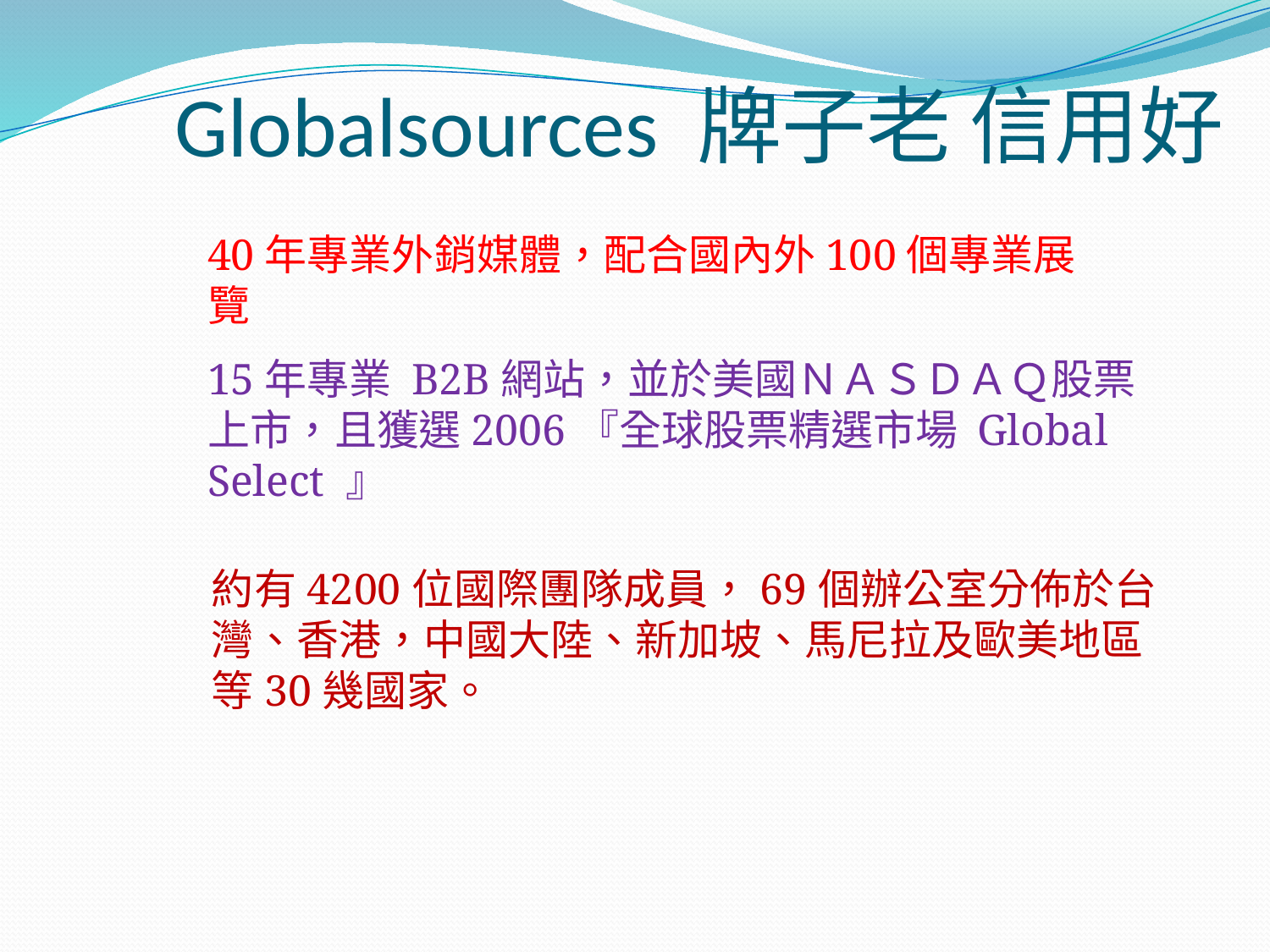

# Globalsources 牌子老 信用好
40年專業外銷媒體，配合國內外100個專業展覽
15年專業 B2B網站，並於美國ＮＡＳＤＡＱ股票上市，且獲選2006『全球股票精選市場 Global Select 』
約有4200位國際團隊成員，69個辦公室分佈於台灣、香港，中國大陸、新加坡、馬尼拉及歐美地區等30幾國家。